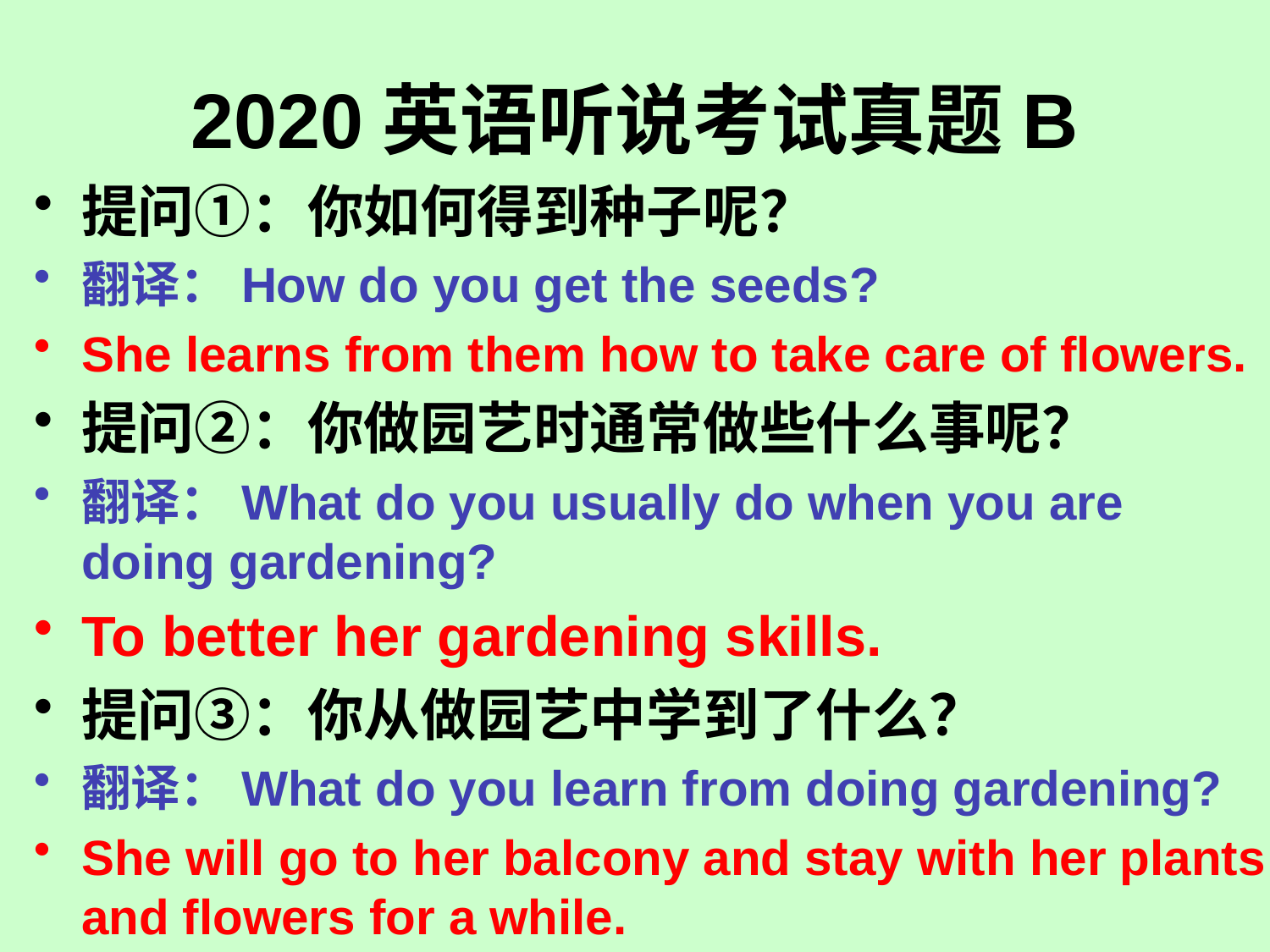

# 2020英语听说考试真题B
提问①：你如何得到种子呢？
翻译：How do you get the seeds?
She learns from them how to take care of flowers.
提问②：你做园艺时通常做些什么事呢？
翻译：What do you usually do when you are doing gardening?
To better her gardening skills.
提问③：你从做园艺中学到了什么？
翻译：What do you learn from doing gardening?
She will go to her balcony and stay with her plants and flowers for a while.

3

Part C Retelling (故事复述)